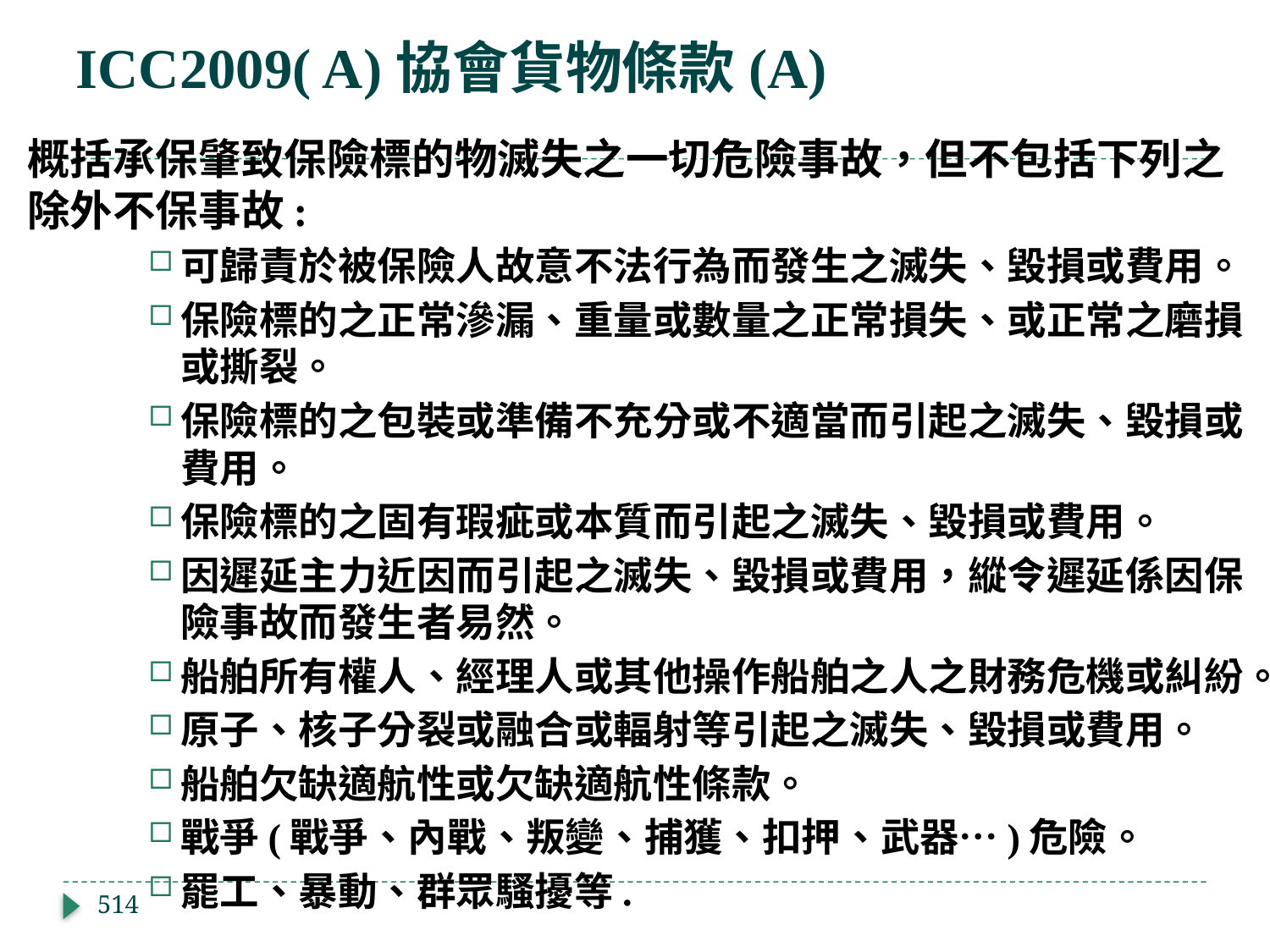

# ICC2009( A)協會貨物條款(A)
概括承保肇致保險標的物滅失之一切危險事故，但不包括下列之除外不保事故:
可歸責於被保險人故意不法行為而發生之滅失、毀損或費用。
保險標的之正常滲漏、重量或數量之正常損失、或正常之磨損或撕裂。
保險標的之包裝或準備不充分或不適當而引起之滅失、毀損或費用。
保險標的之固有瑕疵或本質而引起之滅失、毀損或費用。
因遲延主力近因而引起之滅失、毀損或費用，縱令遲延係因保險事故而發生者易然。
船舶所有權人、經理人或其他操作船舶之人之財務危機或糾紛。
原子、核子分裂或融合或輻射等引起之滅失、毀損或費用。
船舶欠缺適航性或欠缺適航性條款。
戰爭(戰爭、內戰、叛變、捕獲、扣押、武器…)危險。
罷工、暴動、群眾騷擾等.
514